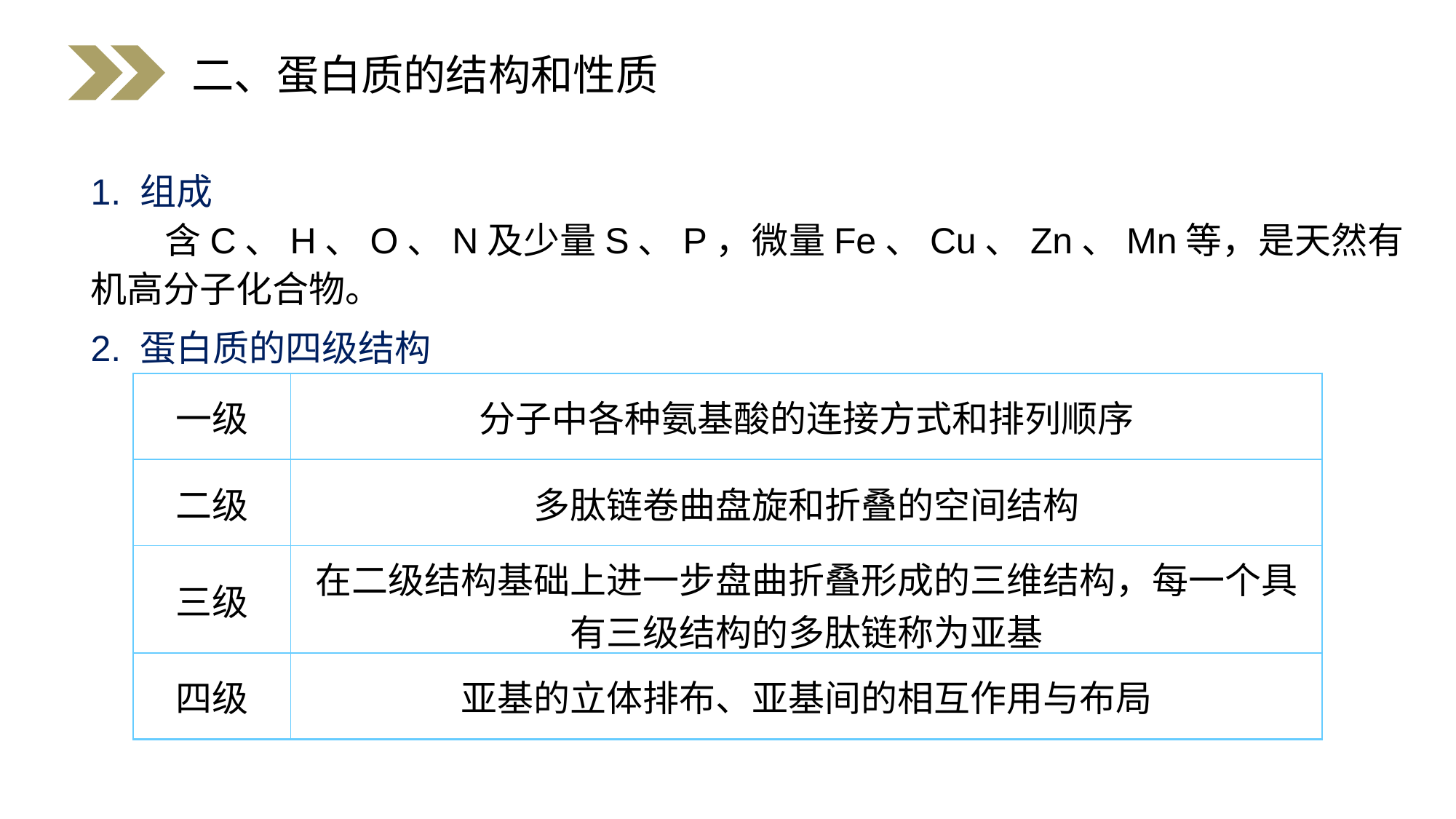

二、蛋白质的结构和性质
1. 组成
        含C、H、O、N及少量S、P，微量Fe、Cu、Zn、Mn等，是天然有机高分子化合物。
2. 蛋白质的四级结构
| 一级 | 分子中各种氨基酸的连接方式和排列顺序 |
| --- | --- |
| 二级 | 多肽链卷曲盘旋和折叠的空间结构 |
| 三级 | 在二级结构基础上进一步盘曲折叠形成的三维结构，每一个具有三级结构的多肽链称为亚基 |
| 四级 | 亚基的立体排布、亚基间的相互作用与布局 |